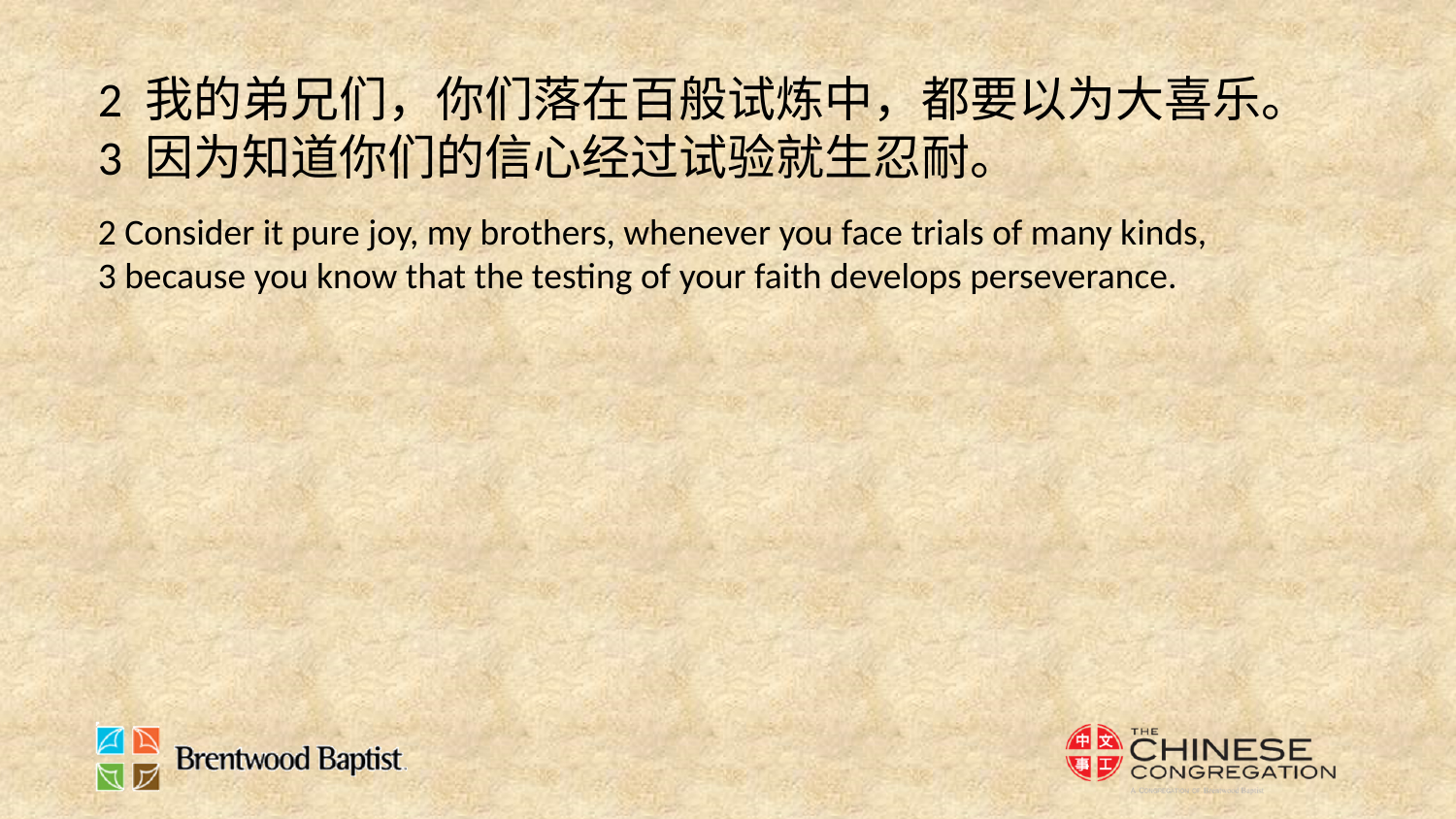

2 我的弟兄们，你们落在百般试炼中，都要以为大喜乐。
3 因为知道你们的信心经过试验就生忍耐。

2 Consider it pure joy, my brothers, whenever you face trials of many kinds,
3 because you know that the testing of your faith develops perseverance.